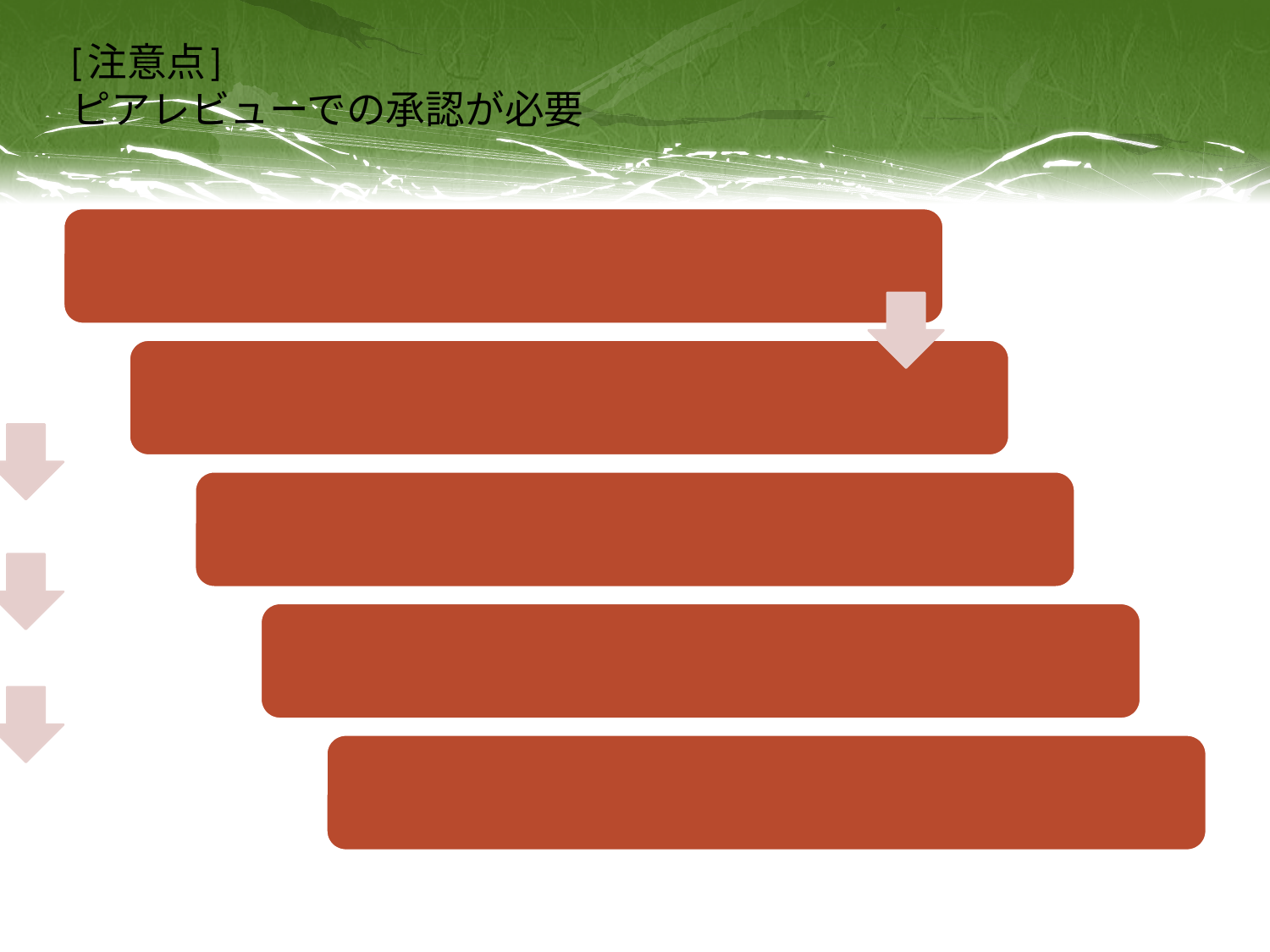

# [注意点] ピアレビューでの承認が必要
ピアレビューにおいて
設計段階で考慮しよう